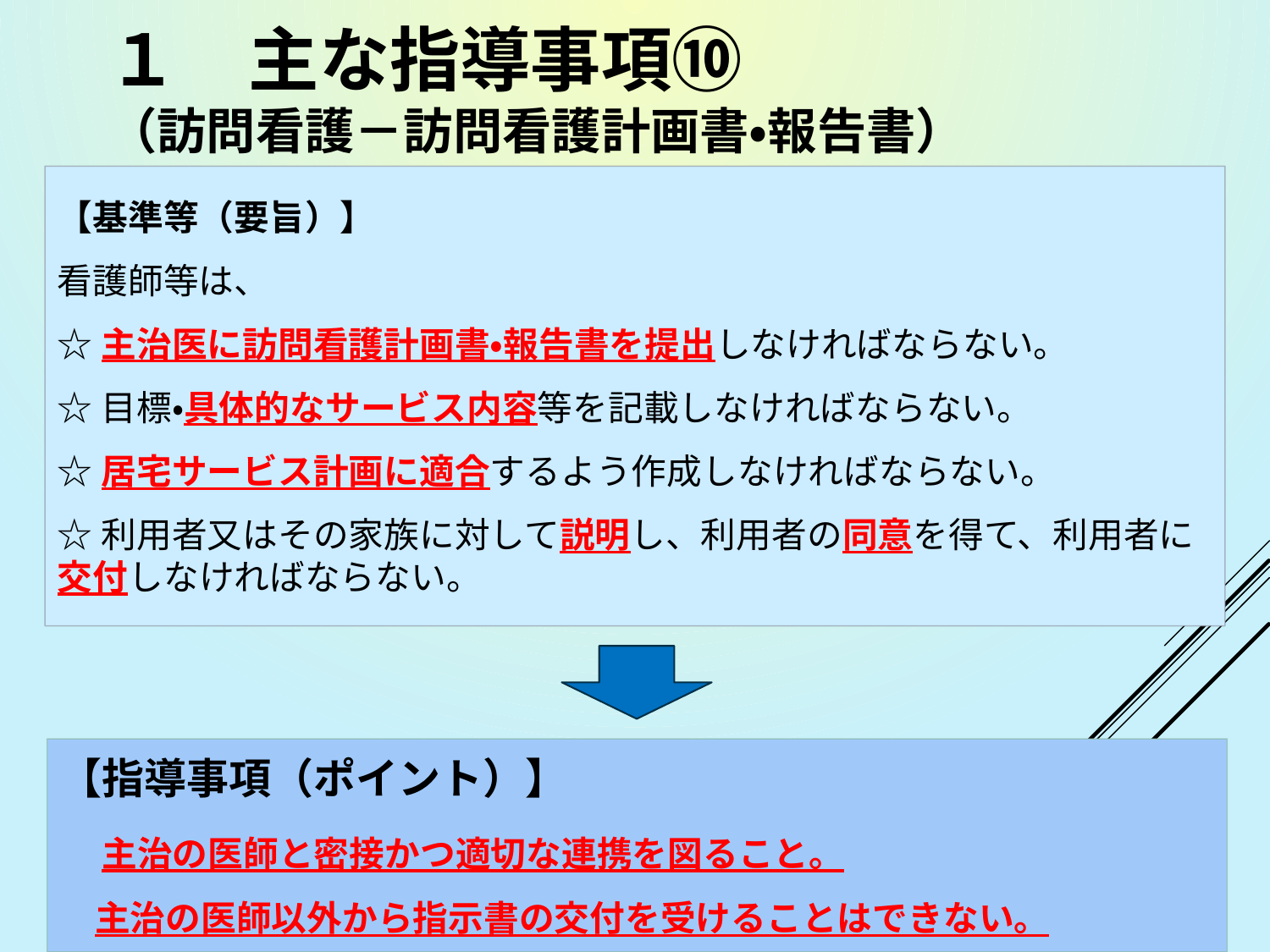

# １　主な指導事項⑩ （訪問看護－訪問看護計画書・報告書）
【基準等（要旨）】
看護師等は、
☆主治医に訪問看護計画書・報告書を提出しなければならない。
☆目標・具体的なサービス内容等を記載しなければならない。
☆居宅サービス計画に適合するよう作成しなければならない。
☆利用者又はその家族に対して説明し、利用者の同意を得て、利用者に交付しなければならない。

【指導事項（ポイント）】
　主治の医師と密接かつ適切な連携を図ること。
　主治の医師以外から指示書の交付を受けることはできない。
11